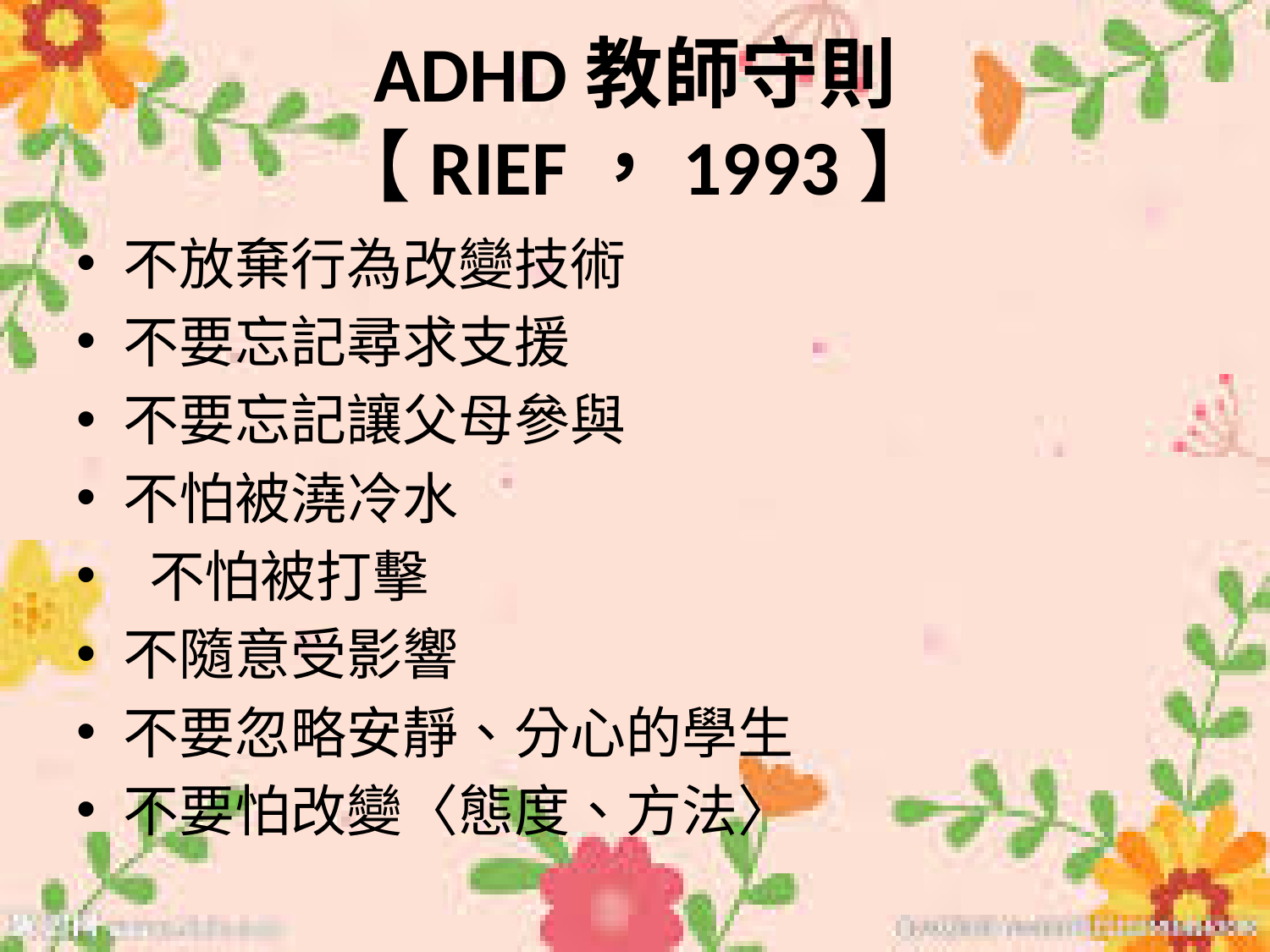

# ADHD教師守則【RIEF，1993】
不放棄行為改變技術
不要忘記尋求支援
不要忘記讓父母參與
不怕被澆冷水
 不怕被打擊
不隨意受影響
不要忽略安靜、分心的學生
不要怕改變〈態度、方法〉